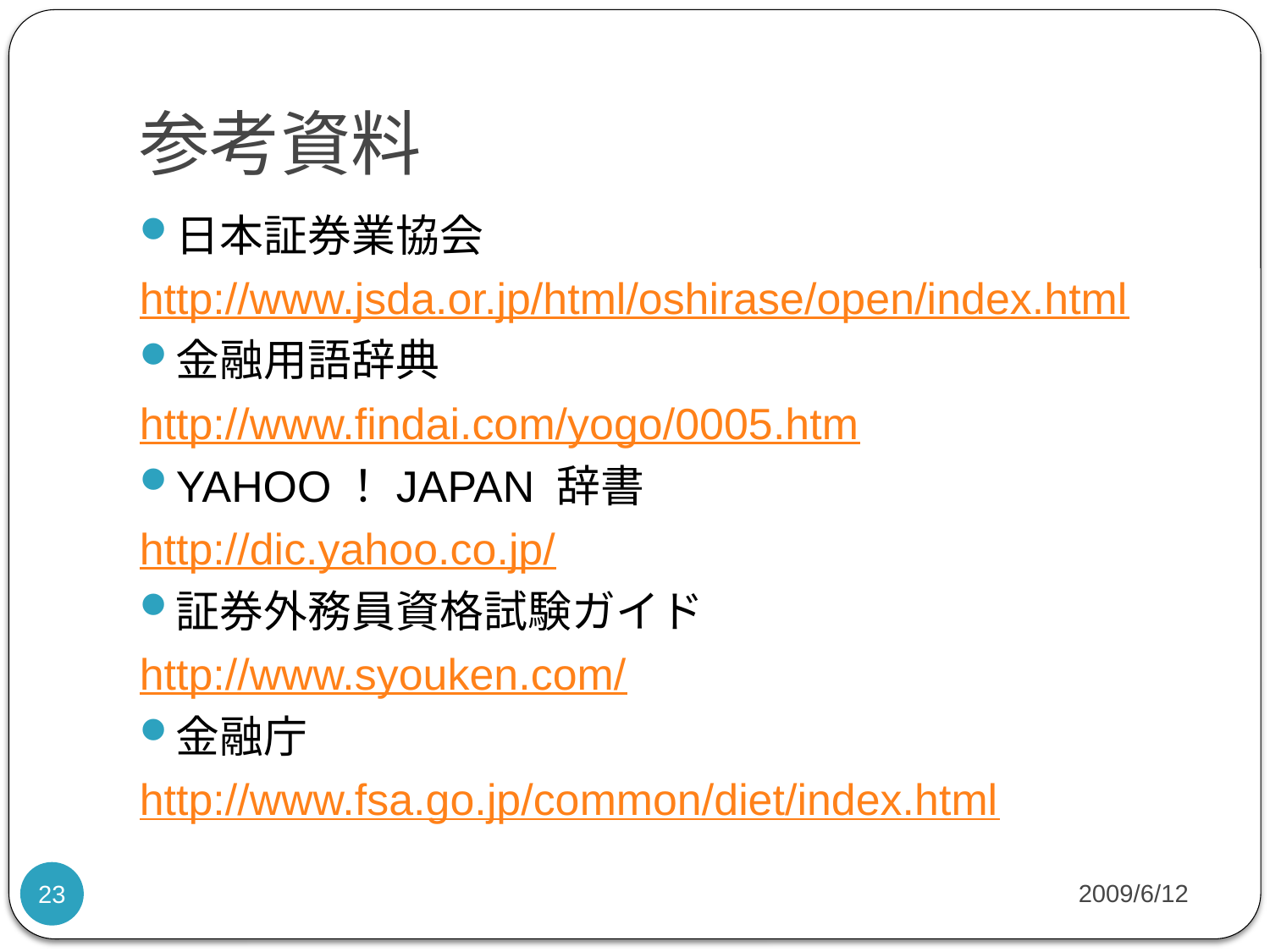

# 参考資料
日本証券業協会
http://www.jsda.or.jp/html/oshirase/open/index.html
金融用語辞典
http://www.findai.com/yogo/0005.htm
YAHOO！JAPAN 辞書
http://dic.yahoo.co.jp/
証券外務員資格試験ガイド
http://www.syouken.com/
金融庁
http://www.fsa.go.jp/common/diet/index.html

2009/6/12
23